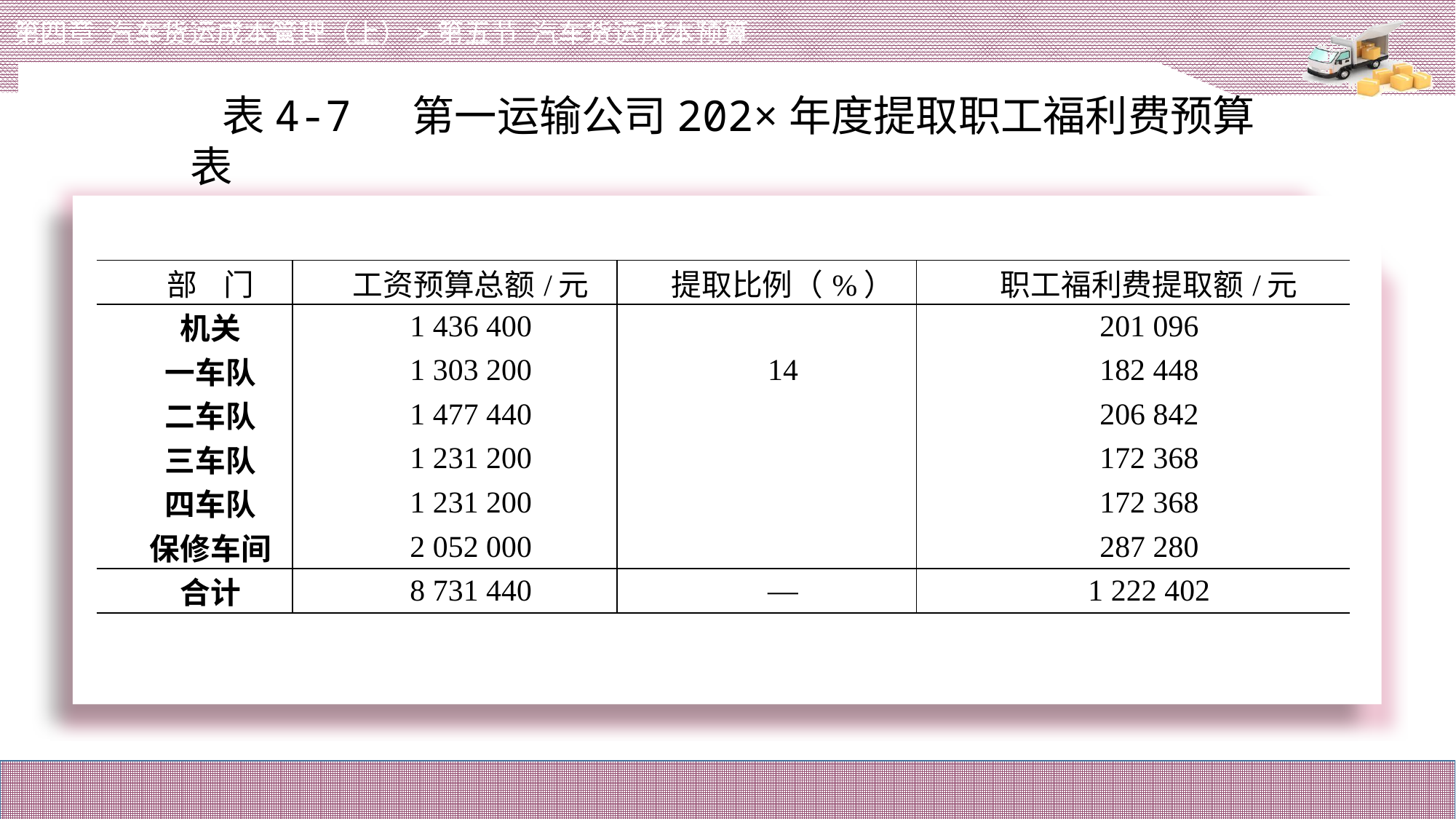

第四章  汽车货运成本管理（上）>第五节  汽车货运成本预算
表4-7  第一运输公司202×年度提取职工福利费预算表
| 部 门 | 工资预算总额/元 | 提取比例（%） | 职工福利费提取额/元 |
| --- | --- | --- | --- |
| 机关 | 1 436 400 | 14 | 201 096 |
| 一车队 | 1 303 200 |  | 182 448 |
| 二车队 | 1 477 440 |  | 206 842 |
| 三车队 | 1 231 200 |  | 172 368 |
| 四车队 | 1 231 200 |  | 172 368 |
| 保修车间 | 2 052 000 |  | 287 280 |
| 合计 | 8 731 440 | — | 1 222 402 |